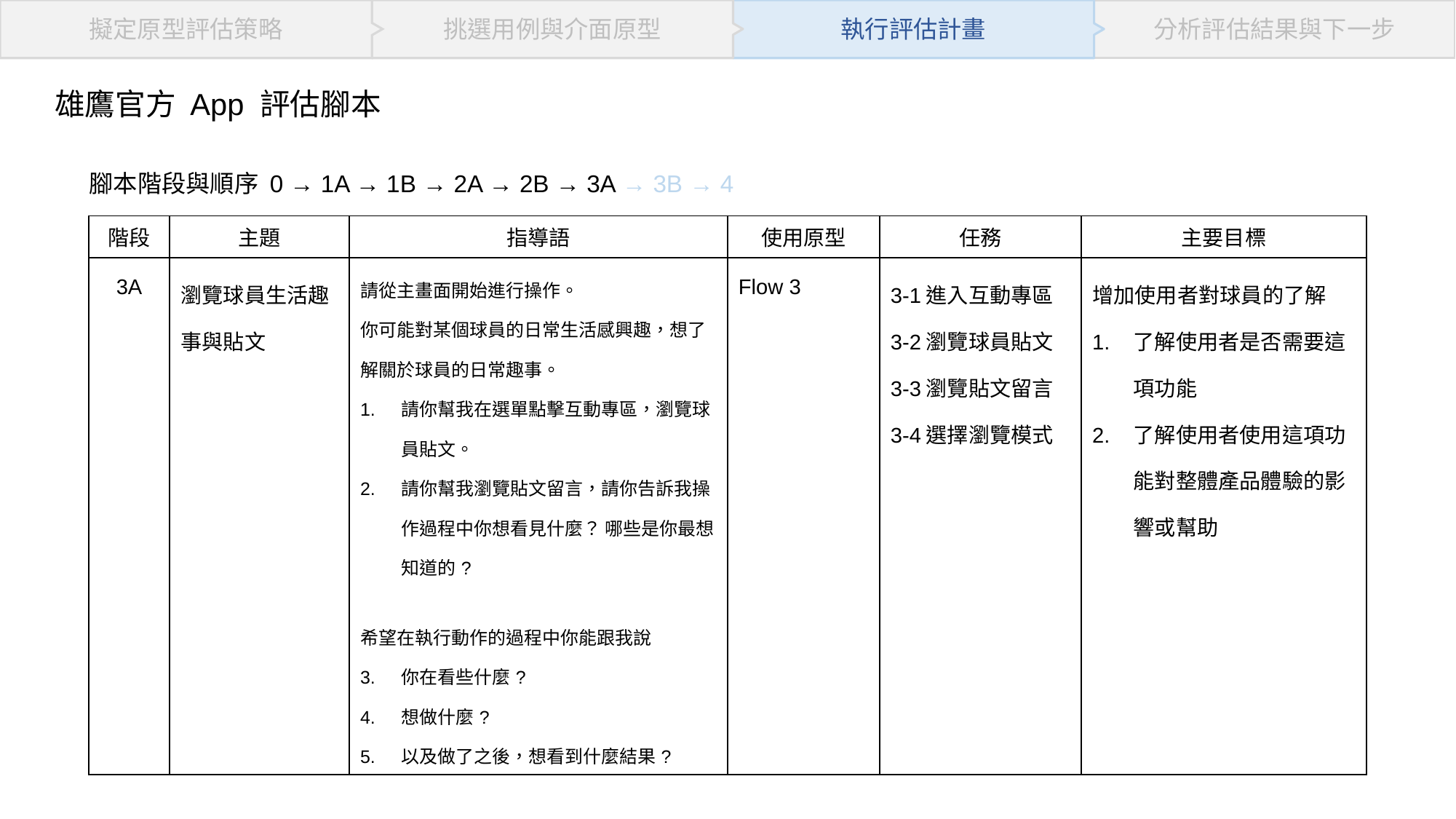

挑選用例與介面原型

分析評估結果與下一步

擬定原型評估策略
執行評估計畫
雄鷹官方 App 評估腳本
腳本階段與順序 0 → 1A → 1B → 2A → 2B → 3A → 3B → 4
| 階段 | 主題 | 指導語 | 使用原型 | 任務 | 主要目標 |
| --- | --- | --- | --- | --- | --- |
| 3A | 瀏覽球員生活趣事與貼文 | 請從主畫面開始進行操作。 你可能對某個球員的日常生活感興趣，想了解關於球員的日常趣事。 請你幫我在選單點擊互動專區，瀏覽球員貼文。 請你幫我瀏覽貼文留言，請你告訴我操作過程中你想看見什麼？ 哪些是你最想知道的? 希望在執行動作的過程中你能跟我說 你在看些什麼? 想做什麼? 以及做了之後，想看到什麼結果? | Flow 3 | 3-1進入互動專區 3-2瀏覽球員貼文 3-3瀏覽貼文留言 3-4選擇瀏覽模式 | 增加使用者對球員的了解 了解使用者是否需要這項功能 了解使用者使用這項功能對整體產品體驗的影響或幫助 |